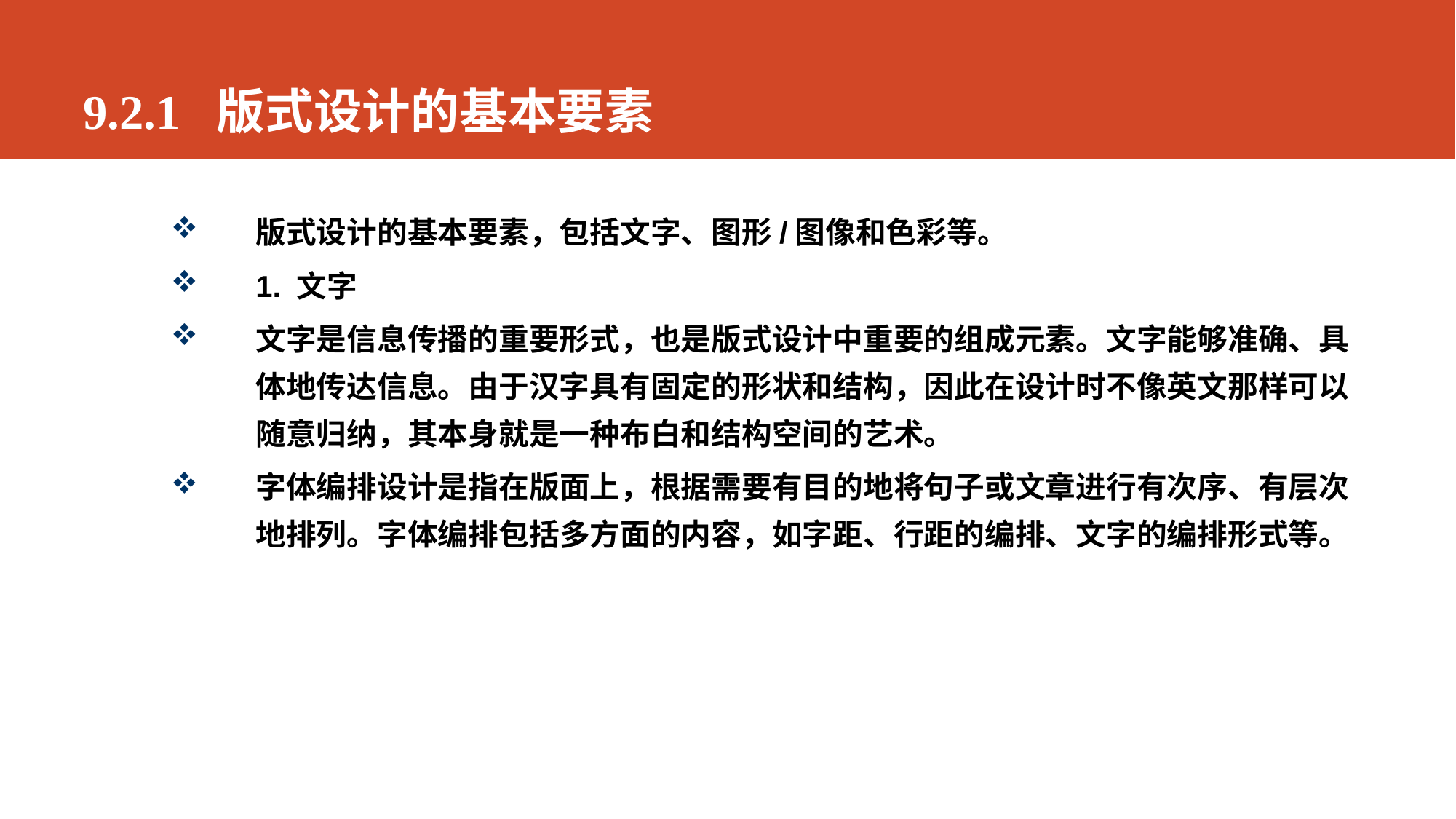

# 9.2.1  版式设计的基本要素
版式设计的基本要素，包括文字、图形/图像和色彩等。
1. 文字
文字是信息传播的重要形式，也是版式设计中重要的组成元素。文字能够准确、具体地传达信息。由于汉字具有固定的形状和结构，因此在设计时不像英文那样可以随意归纳，其本身就是一种布白和结构空间的艺术。
字体编排设计是指在版面上，根据需要有目的地将句子或文章进行有次序、有层次地排列。字体编排包括多方面的内容，如字距、行距的编排、文字的编排形式等。